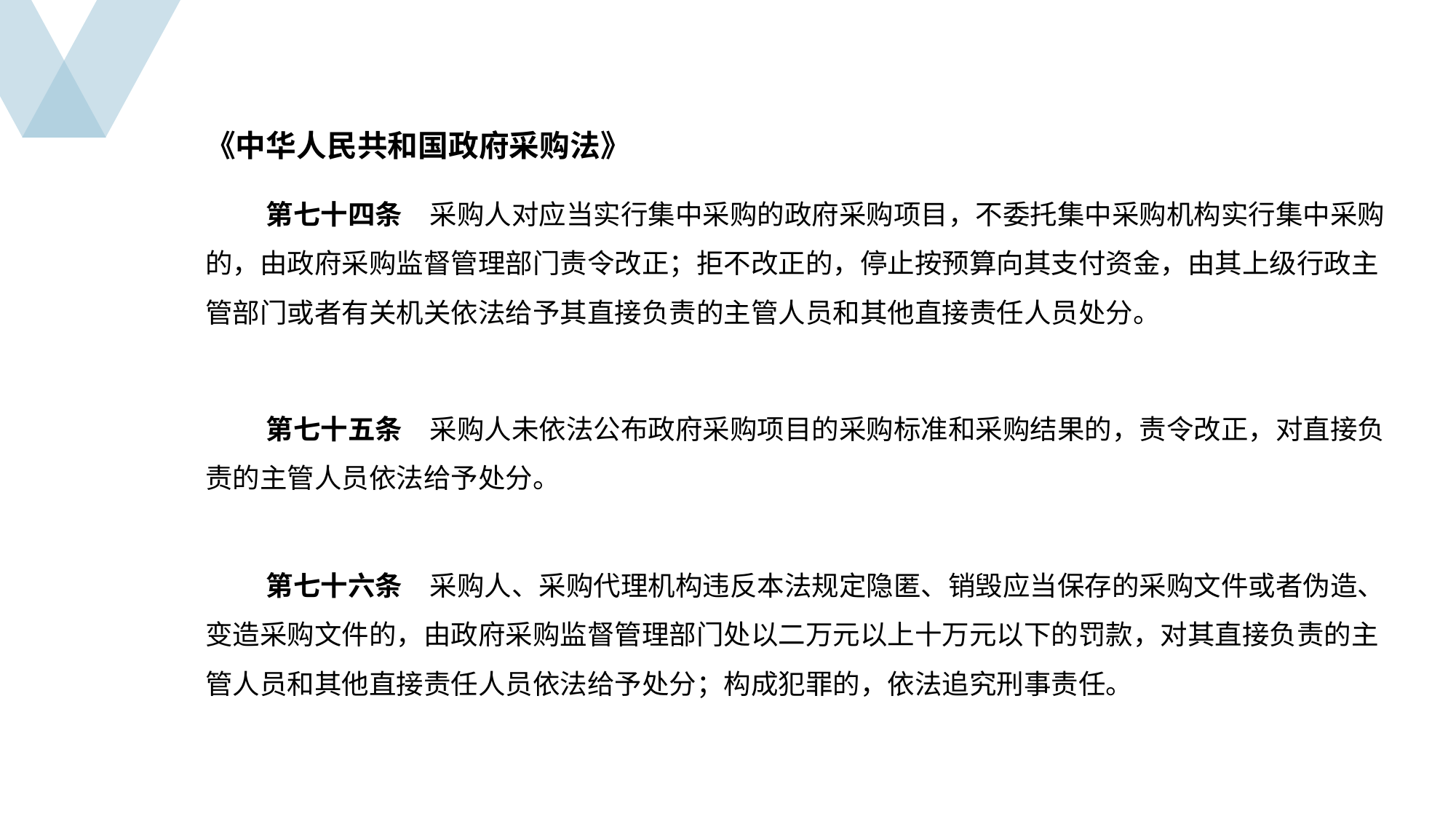

《中华人民共和国政府采购法》
第七十四条　采购人对应当实行集中采购的政府采购项目，不委托集中采购机构实行集中采购的，由政府采购监督管理部门责令改正；拒不改正的，停止按预算向其支付资金，由其上级行政主管部门或者有关机关依法给予其直接负责的主管人员和其他直接责任人员处分。

第七十五条　采购人未依法公布政府采购项目的采购标准和采购结果的，责令改正，对直接负责的主管人员依法给予处分。

第七十六条　采购人、采购代理机构违反本法规定隐匿、销毁应当保存的采购文件或者伪造、变造采购文件的，由政府采购监督管理部门处以二万元以上十万元以下的罚款，对其直接负责的主管人员和其他直接责任人员依法给予处分；构成犯罪的，依法追究刑事责任。